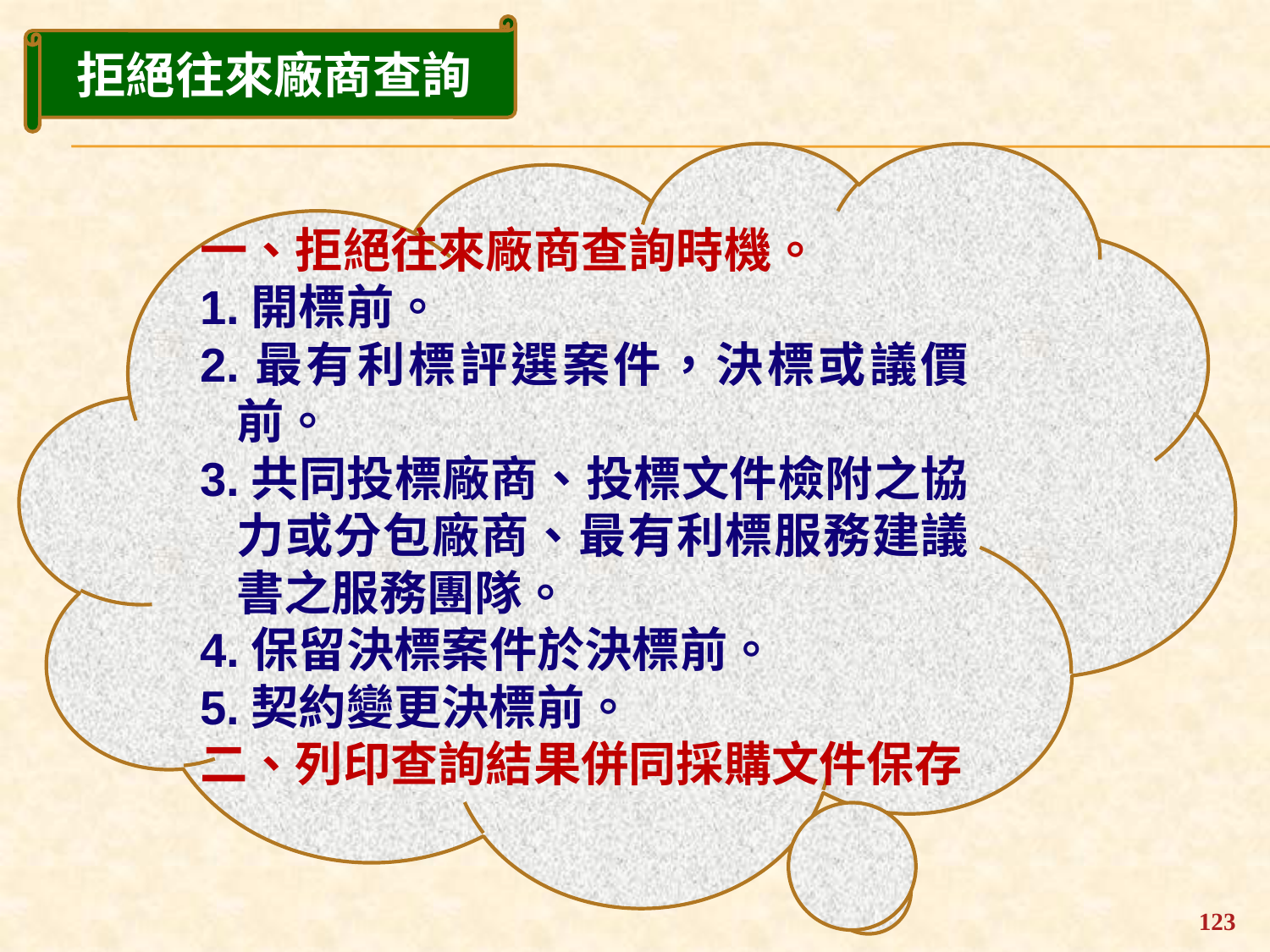

拒絕往來廠商查詢
一、拒絕往來廠商查詢時機。
1.開標前。
2.最有利標評選案件，決標或議價前。
3.共同投標廠商、投標文件檢附之協力或分包廠商、最有利標服務建議書之服務團隊。
4.保留決標案件於決標前。
5.契約變更決標前。
二、列印查詢結果併同採購文件保存
123